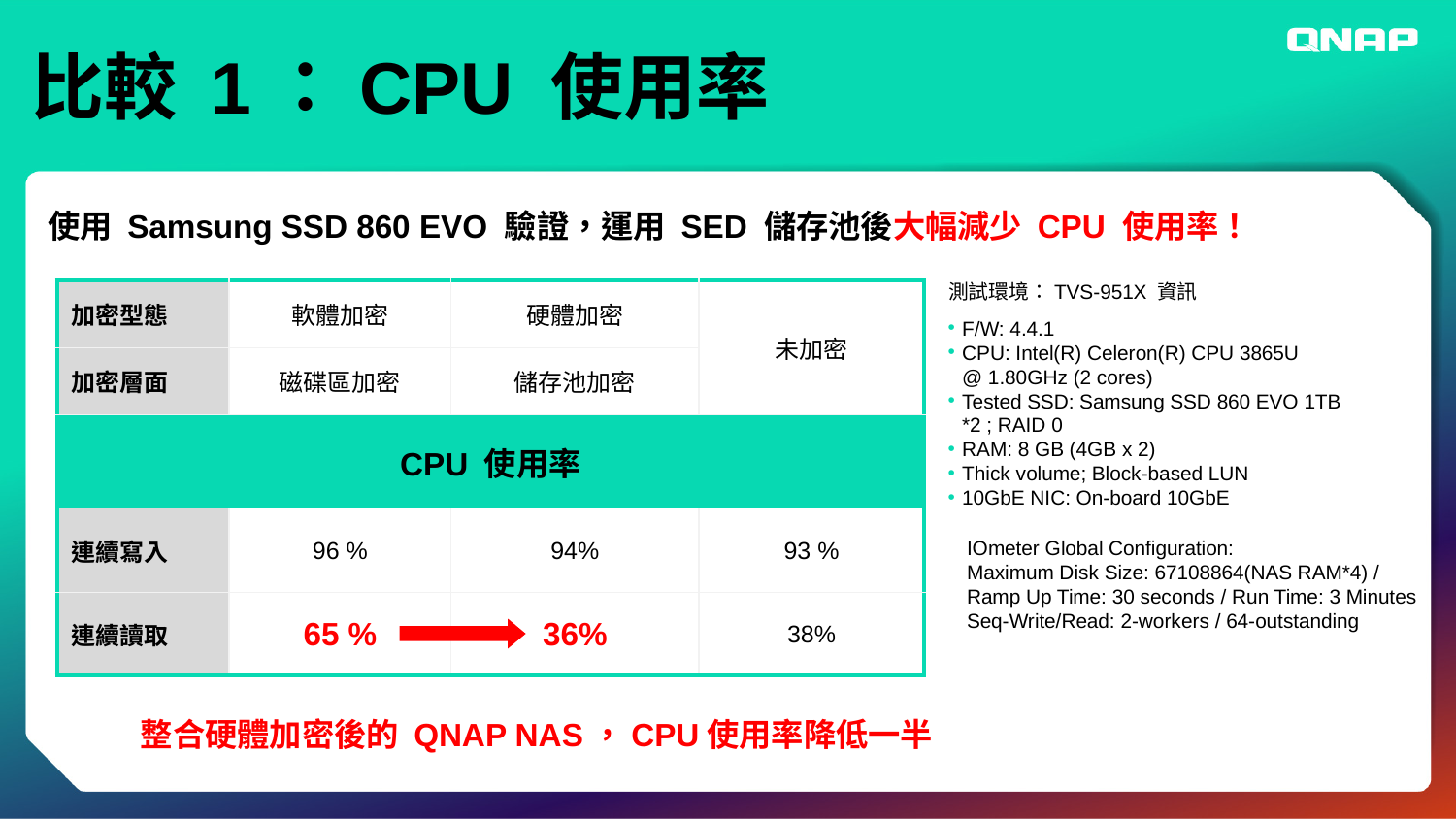

比較 1：CPU 使用率
使用 Samsung SSD 860 EVO 驗證，運用 SED 儲存池後大幅減少 CPU 使用率！
測試環境：TVS-951X 資訊

| 加密型態 | 軟體加密 | 硬體加密 | 未加密 |
| --- | --- | --- | --- |
| 加密層面 | 磁碟區加密 | 儲存池加密 |  |
| CPU 使用率 |  |  |  |
| 連續寫入 | 96 % | 94% | 93 % |
| 連續讀取 | 65 % | 36% | 38% |
F/W: 4.4.1
CPU: Intel(R) Celeron(R) CPU 3865U @ 1.80GHz (2 cores)
Tested SSD: Samsung SSD 860 EVO 1TB *2 ; RAID 0
RAM: 8 GB (4GB x 2)
Thick volume; Block-based LUN
10GbE NIC: On-board 10GbE
IOmeter Global Configuration:
Maximum Disk Size: 67108864(NAS RAM*4) / Ramp Up Time: 30 seconds / Run Time: 3 Minutes
Seq-Write/Read: 2-workers / 64-outstanding

整合硬體加密後的 QNAP NAS，CPU使用率降低一半